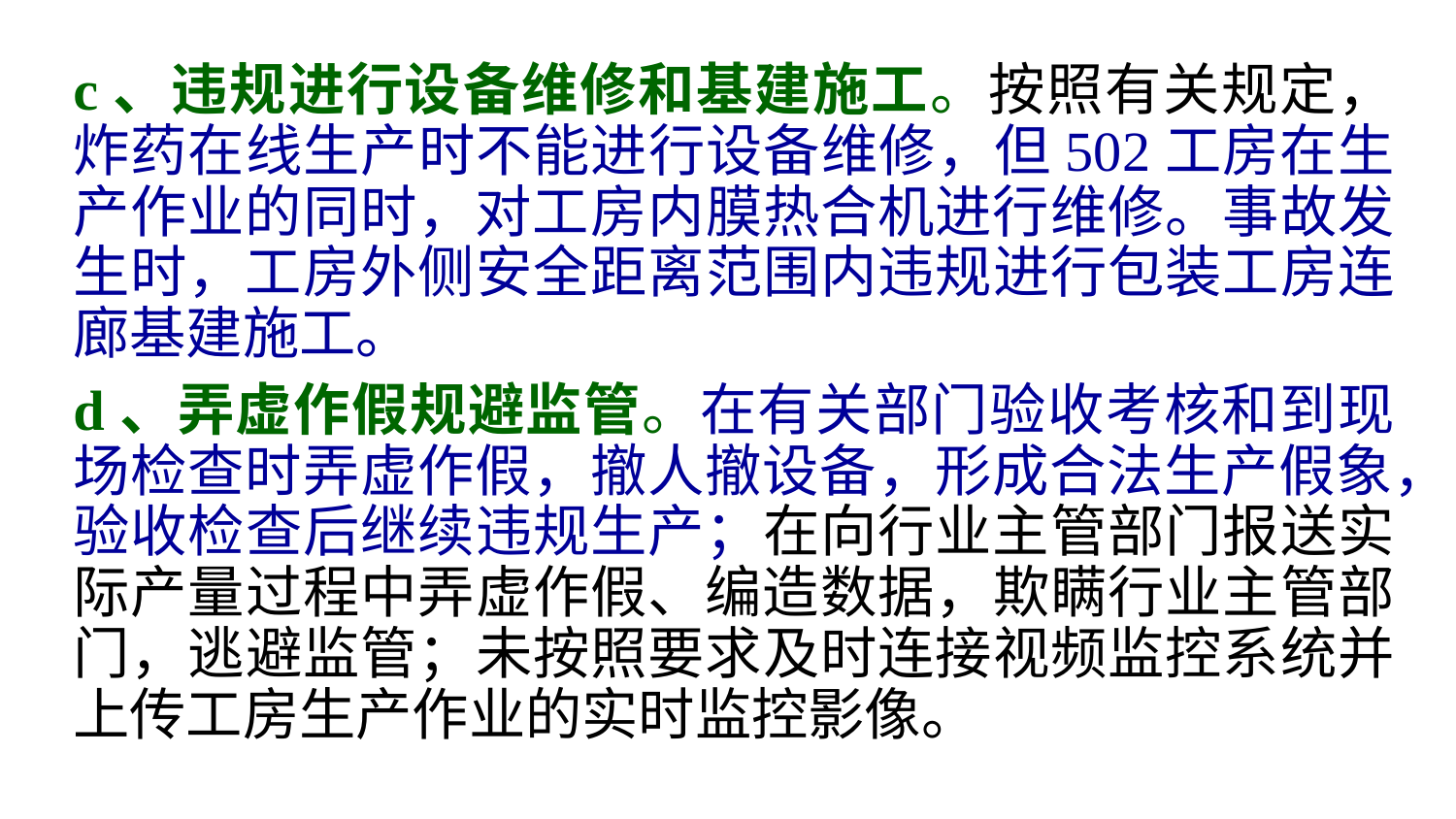

c、违规进行设备维修和基建施工。按照有关规定，炸药在线生产时不能进行设备维修，但502工房在生产作业的同时，对工房内膜热合机进行维修。事故发生时，工房外侧安全距离范围内违规进行包装工房连廊基建施工。
d、弄虚作假规避监管。在有关部门验收考核和到现场检查时弄虚作假，撤人撤设备，形成合法生产假象，验收检查后继续违规生产；在向行业主管部门报送实际产量过程中弄虚作假、编造数据，欺瞒行业主管部门，逃避监管；未按照要求及时连接视频监控系统并上传工房生产作业的实时监控影像。